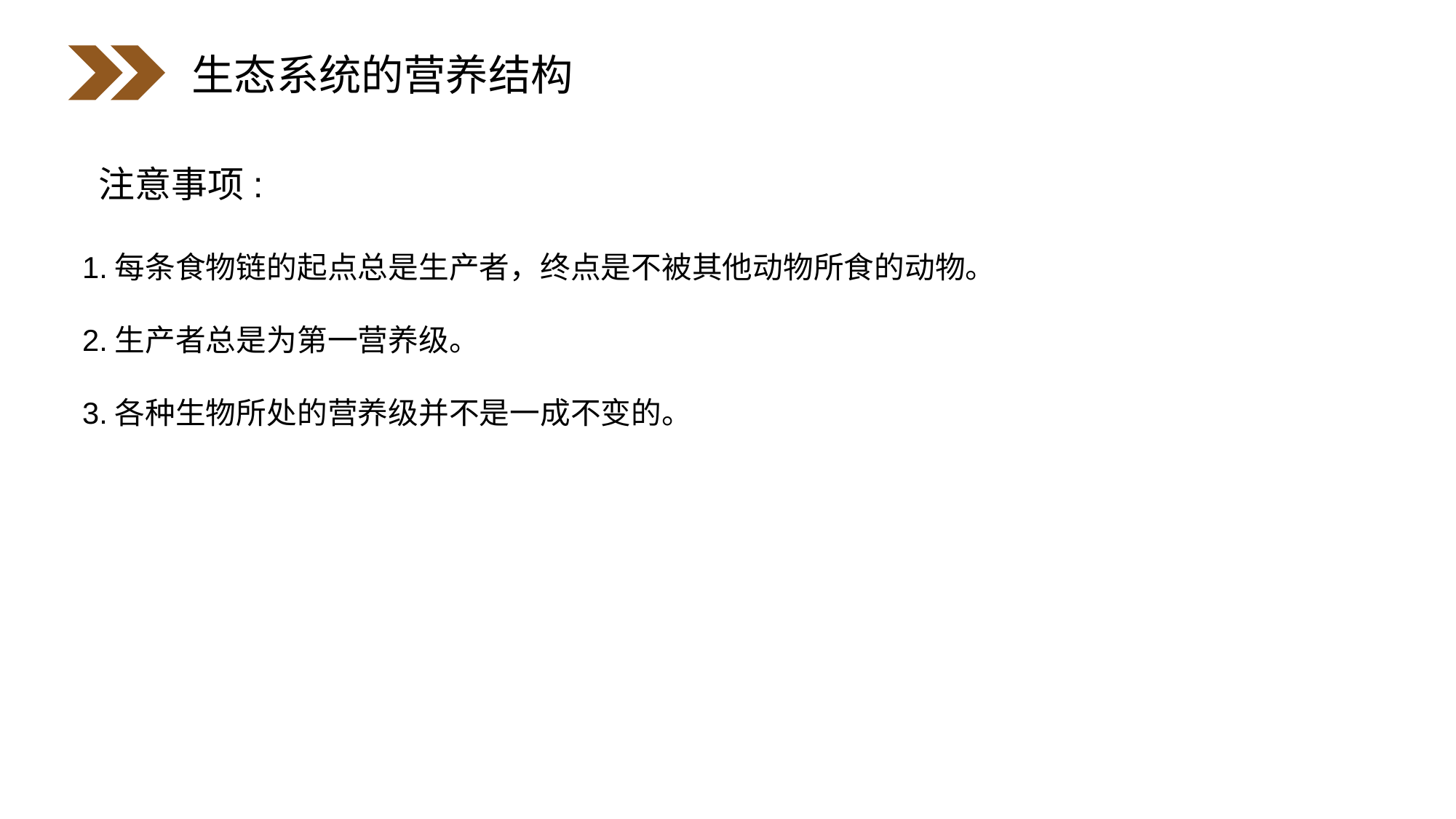

生态系统的营养结构
   注意事项:

  1.每条食物链的起点总是生产者，终点是不被其他动物所食的动物。

  2.生产者总是为第一营养级。

  3.各种生物所处的营养级并不是一成不变的。